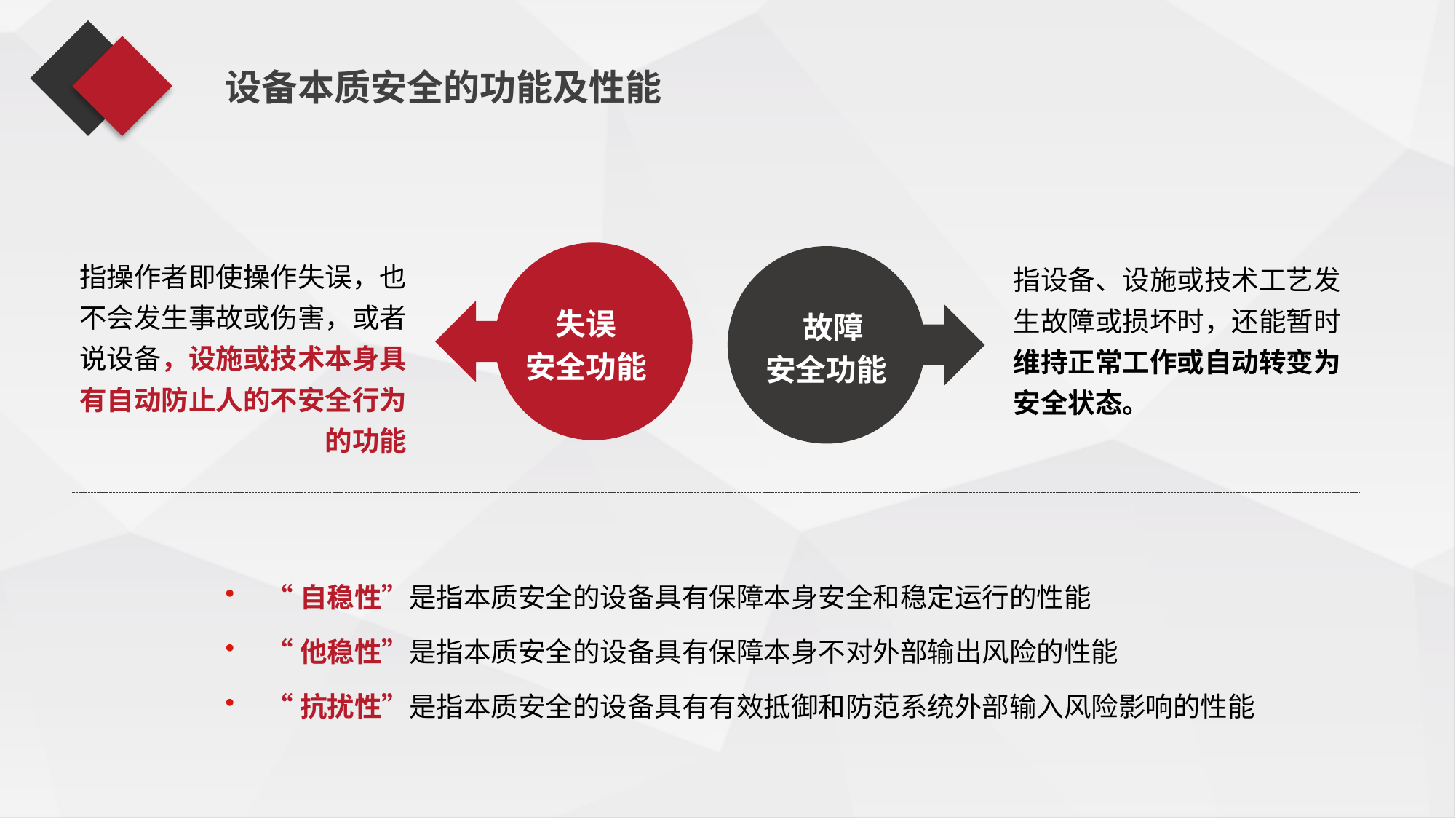

设备本质安全的功能及性能

指操作者即使操作失误，也不会发生事故或伤害，或者说设备，设施或技术本身具有自动防止人的不安全行为的功能

指设备、设施或技术工艺发生故障或损坏时，还能暂时维持正常工作或自动转变为安全状态。

失误
安全功能
 故障
安全功能

“自稳性”是指本质安全的设备具有保障本身安全和稳定运行的性能
“他稳性”是指本质安全的设备具有保障本身不对外部输出风险的性能
“抗扰性”是指本质安全的设备具有有效抵御和防范系统外部输入风险影响的性能